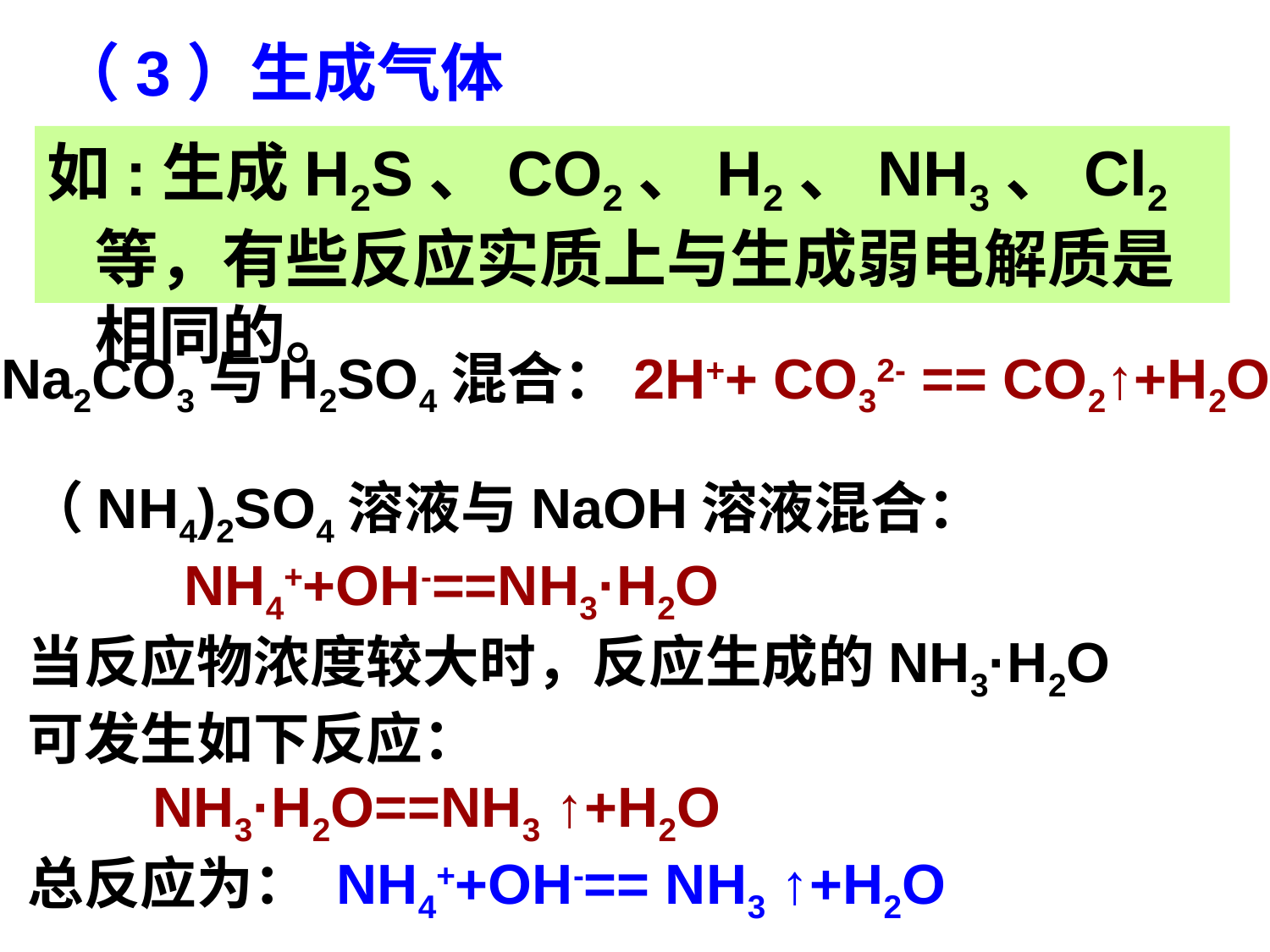

（3）生成气体
如:生成H2S、CO2、H2、NH3、Cl2等，有些反应实质上与生成弱电解质是相同的。

Na2CO3与H2SO4混合：2H++ CO32- == CO2↑+H2O

（NH4)2SO4溶液与NaOH溶液混合：
          NH4++OH-==NH3·H2O
当反应物浓度较大时，反应生成的NH3·H2O
可发生如下反应：
        NH3·H2O==NH3 ↑+H2O
总反应为： NH4++OH-== NH3 ↑+H2O